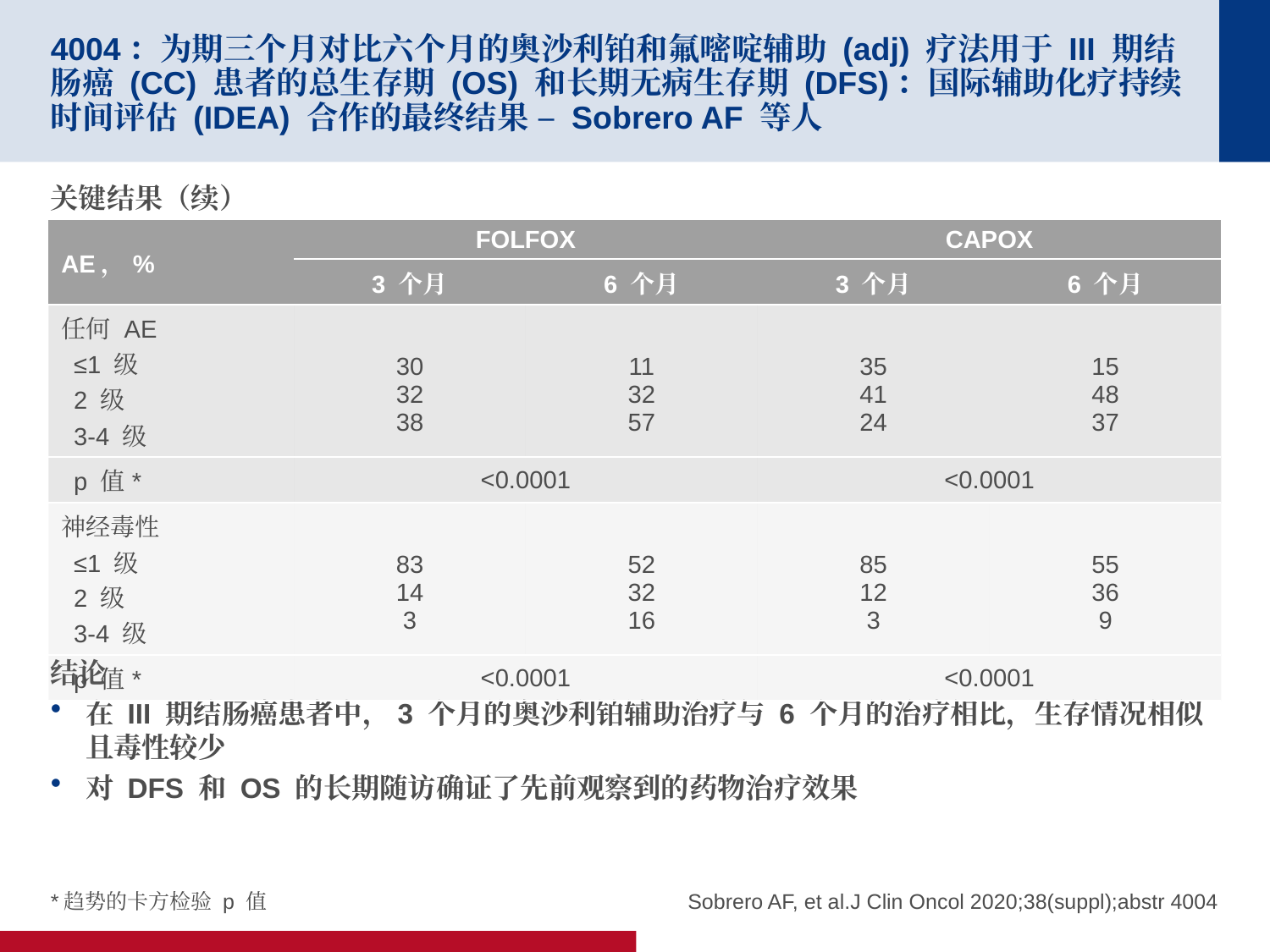

# 4004：为期三个月对比六个月的奥沙利铂和氟嘧啶辅助 (adj) 疗法用于 III 期结肠癌 (CC) 患者的总生存期 (OS) 和长期无病生存期 (DFS)：国际辅助化疗持续时间评估 (IDEA) 合作的最终结果 – Sobrero AF 等人
关键结果（续）
结论
在 III 期结肠癌患者中，3 个月的奥沙利铂辅助治疗与 6 个月的治疗相比，生存情况相似且毒性较少
对 DFS 和 OS 的长期随访确证了先前观察到的药物治疗效果
| AE，% | FOLFOX |  | CAPOX |  |
| --- | --- | --- | --- | --- |
|  | 3 个月 | 6 个月 | 3 个月 | 6 个月 |
| 任何 AE ≤1 级 2 级 3-4 级 | 30 32 38 | 11 32 57 | 35 41 24 | 15 48 37 |
| p 值\* | <0.0001 |  | <0.0001 |  |
| 神经毒性 ≤1 级 2 级 3-4 级 | 83 14 3 | 52 32 16 | 85 12 3 | 55 36 9 |
| p 值\* | <0.0001 |  | <0.0001 |  |
*趋势的卡方检验 p 值
Sobrero AF, et al.J Clin Oncol 2020;38(suppl);abstr 4004